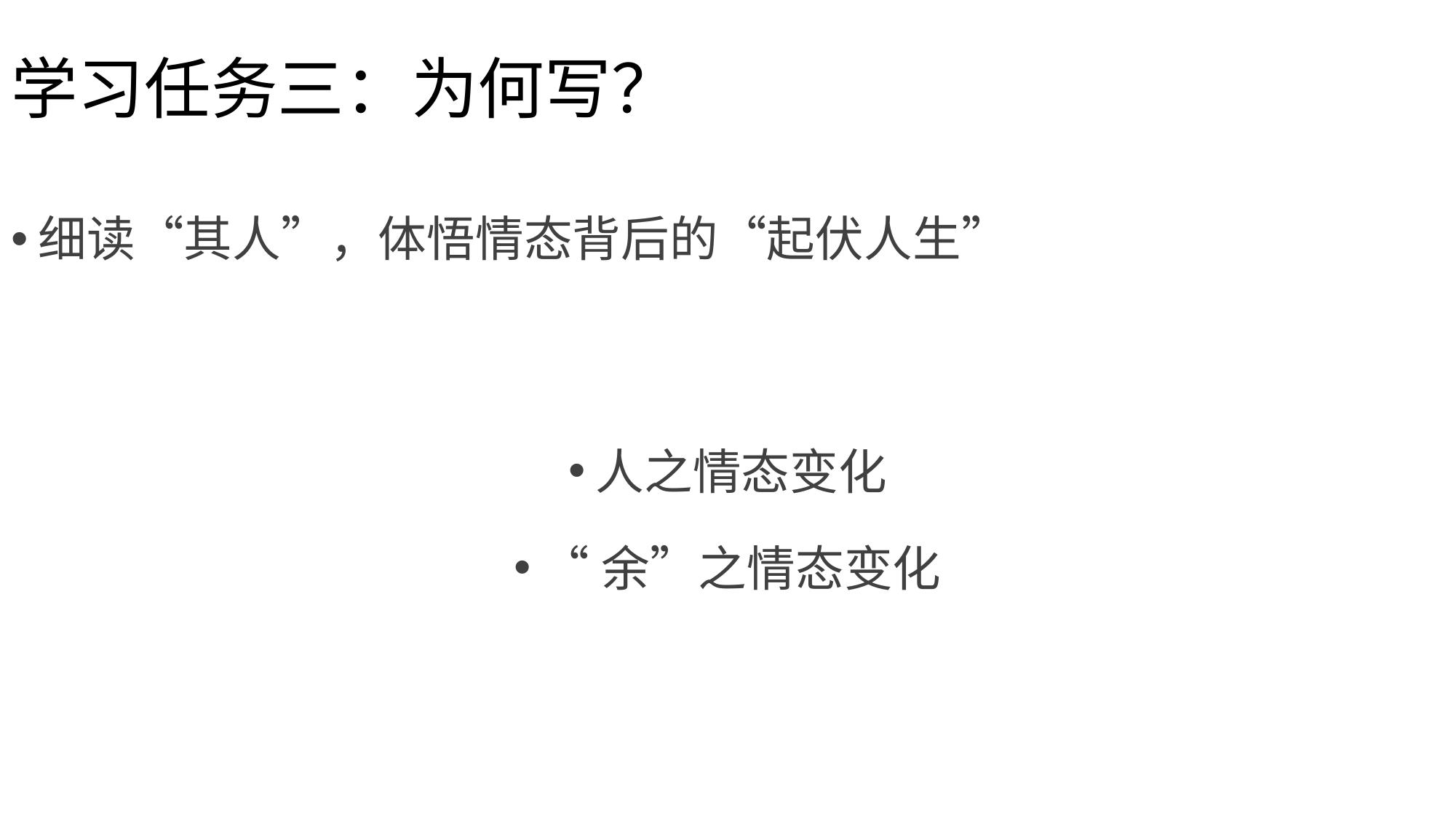

# 学习任务三：为何写？
细读“其人”，体悟情态背后的“起伏人生”

人之情态变化
“余”之情态变化